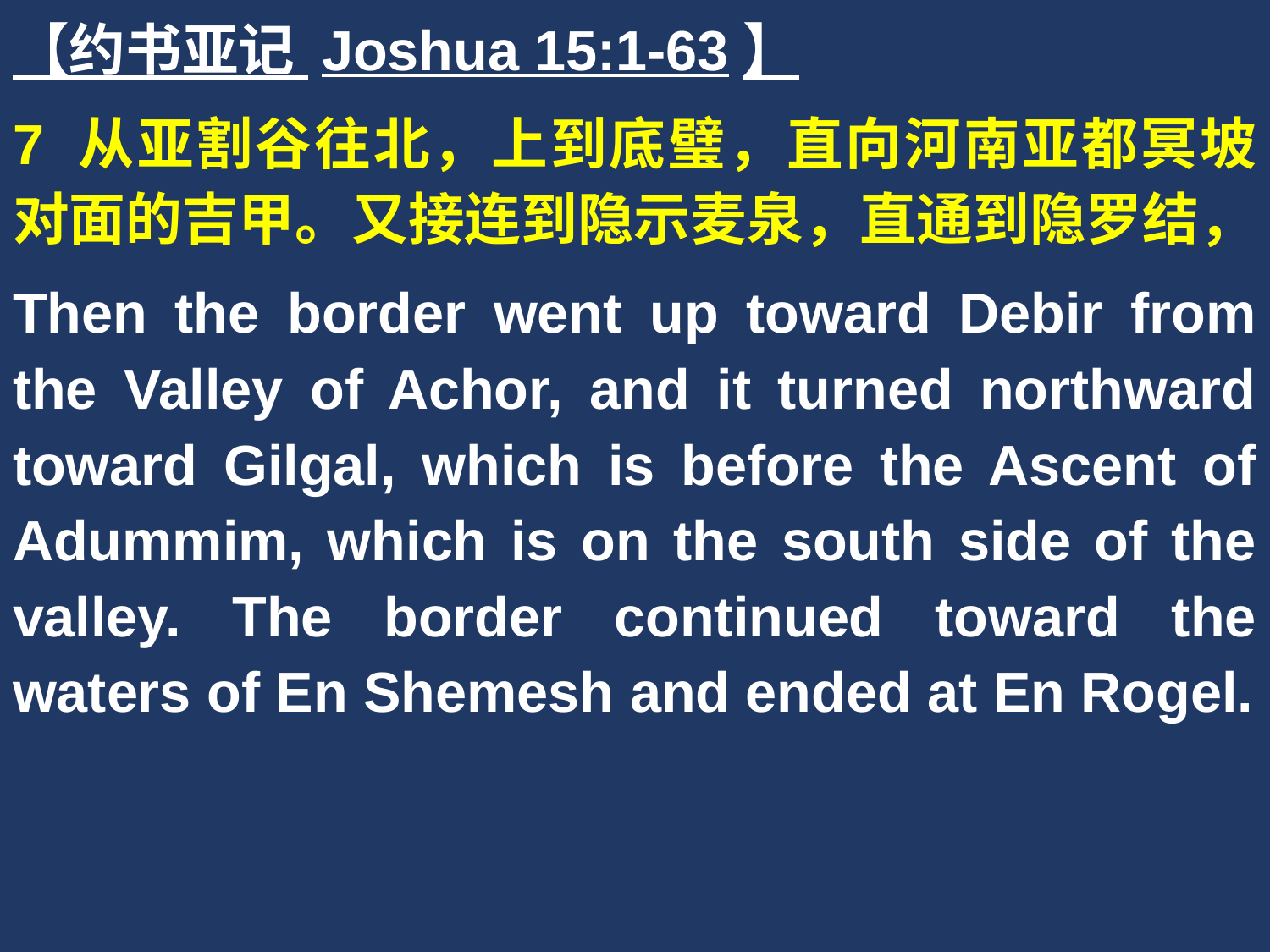

【约书亚记 Joshua 15:1-63】
7 从亚割谷往北，上到底璧，直向河南亚都冥坡对面的吉甲。又接连到隐示麦泉，直通到隐罗结，
Then the border went up toward Debir from the Valley of Achor, and it turned northward toward Gilgal, which is before the Ascent of Adummim, which is on the south side of the valley. The border continued toward the waters of En Shemesh and ended at En Rogel.